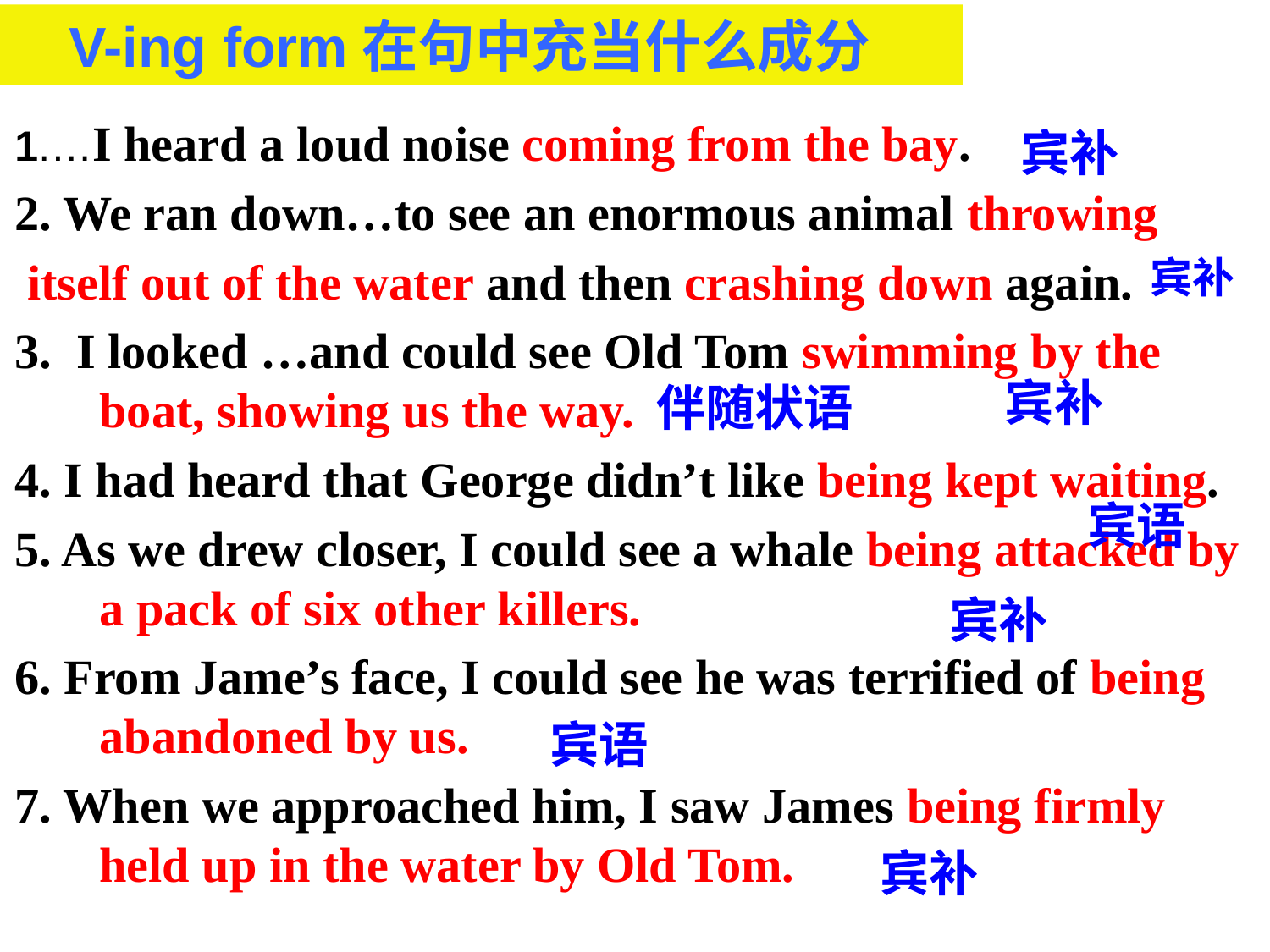

V-ing form在句中充当什么成分
1.…I heard a loud noise coming from the bay.
2. We ran down…to see an enormous animal throwing
 itself out of the water and then crashing down again.
3.  I looked …and could see Old Tom swimming by the boat, showing us the way.
4. I had heard that George didn’t like being kept waiting.
5. As we drew closer, I could see a whale being attacked by a pack of six other killers.
6. From Jame’s face, I could see he was terrified of being abandoned by us.
7. When we approached him, I saw James being firmly held up in the water by Old Tom.
宾补
宾补
宾补
伴随状语
宾语
宾补
宾语
宾补